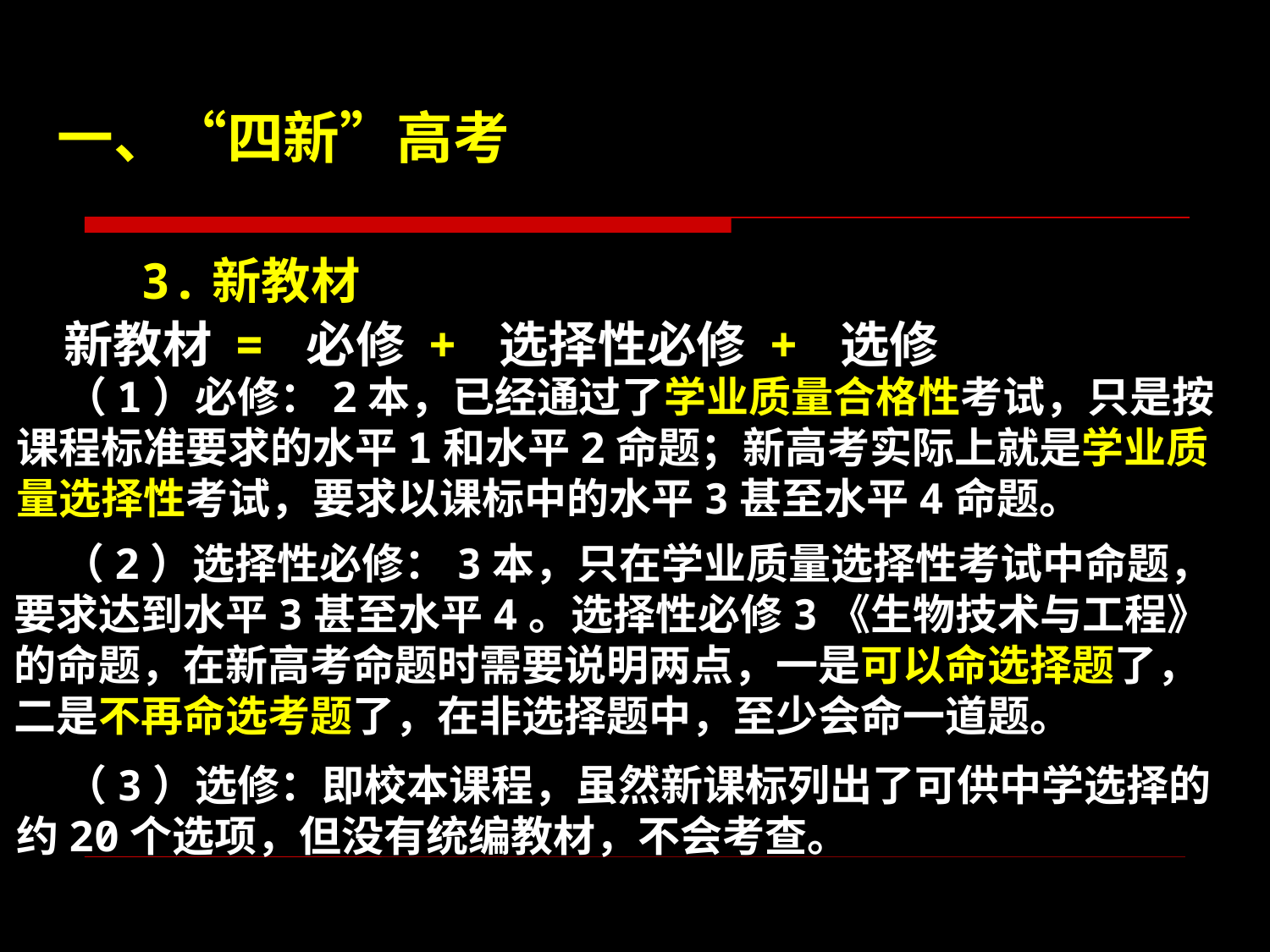

一、“四新”高考
    3.新教材
   新教材 = 必修 + 选择性必修 + 选修
    （1）必修：2本，已经通过了学业质量合格性考试，只是按课程标准要求的水平1和水平2命题；新高考实际上就是学业质量选择性考试，要求以课标中的水平3甚至水平4命题。
    （2）选择性必修：3本，只在学业质量选择性考试中命题，要求达到水平3甚至水平4。选择性必修3《生物技术与工程》的命题，在新高考命题时需要说明两点，一是可以命选择题了，二是不再命选考题了，在非选择题中，至少会命一道题。
    （3）选修：即校本课程，虽然新课标列出了可供中学选择的约20个选项，但没有统编教材，不会考查。